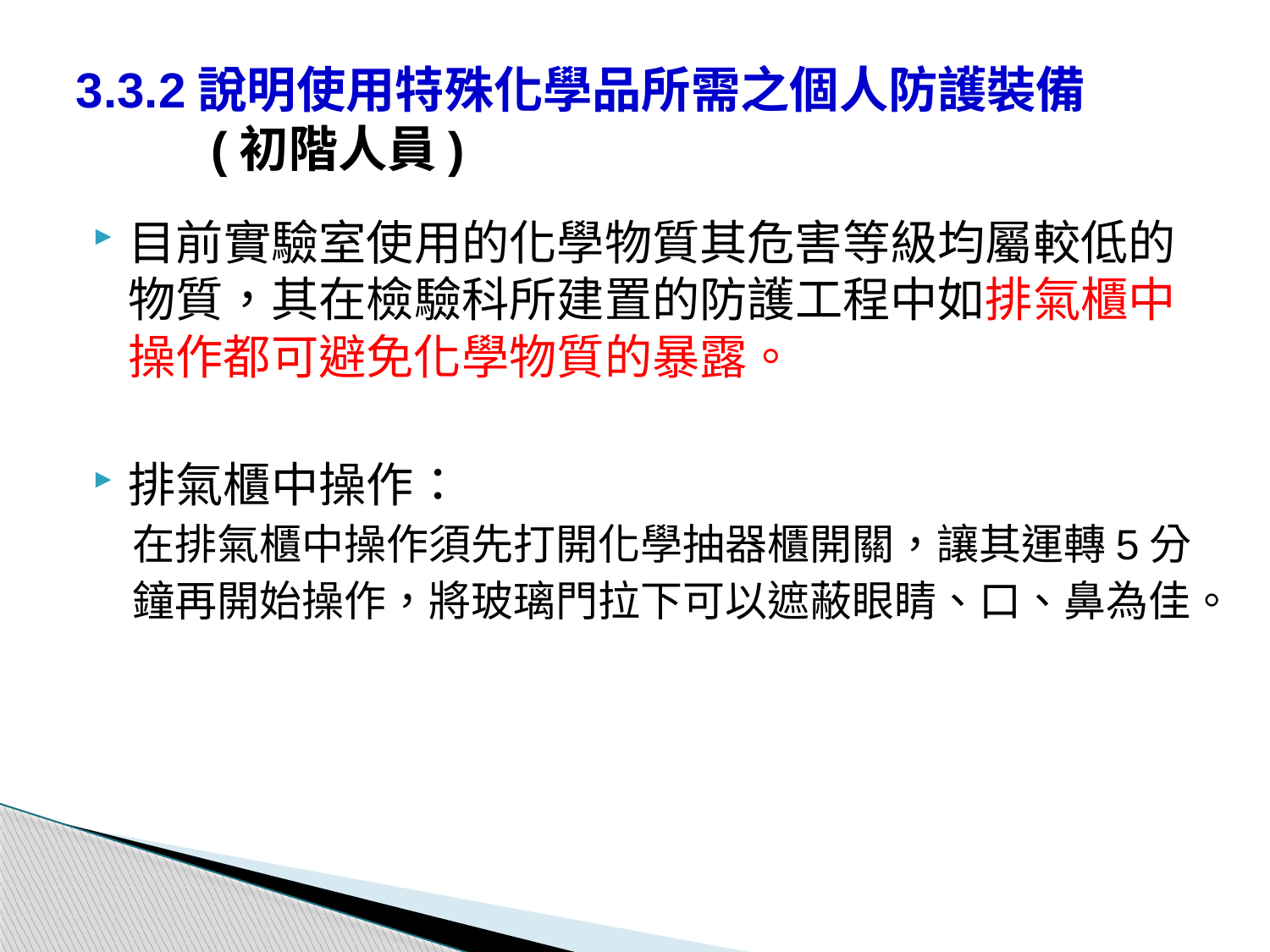

# 3.3.2說明使用特殊化學品所需之個人防護裝備 (初階人員)
目前實驗室使用的化學物質其危害等級均屬較低的物質，其在檢驗科所建置的防護工程中如排氣櫃中操作都可避免化學物質的暴露。

排氣櫃中操作：
在排氣櫃中操作須先打開化學抽器櫃開關，讓其運轉5分
鐘再開始操作，將玻璃門拉下可以遮蔽眼睛、口、鼻為佳。